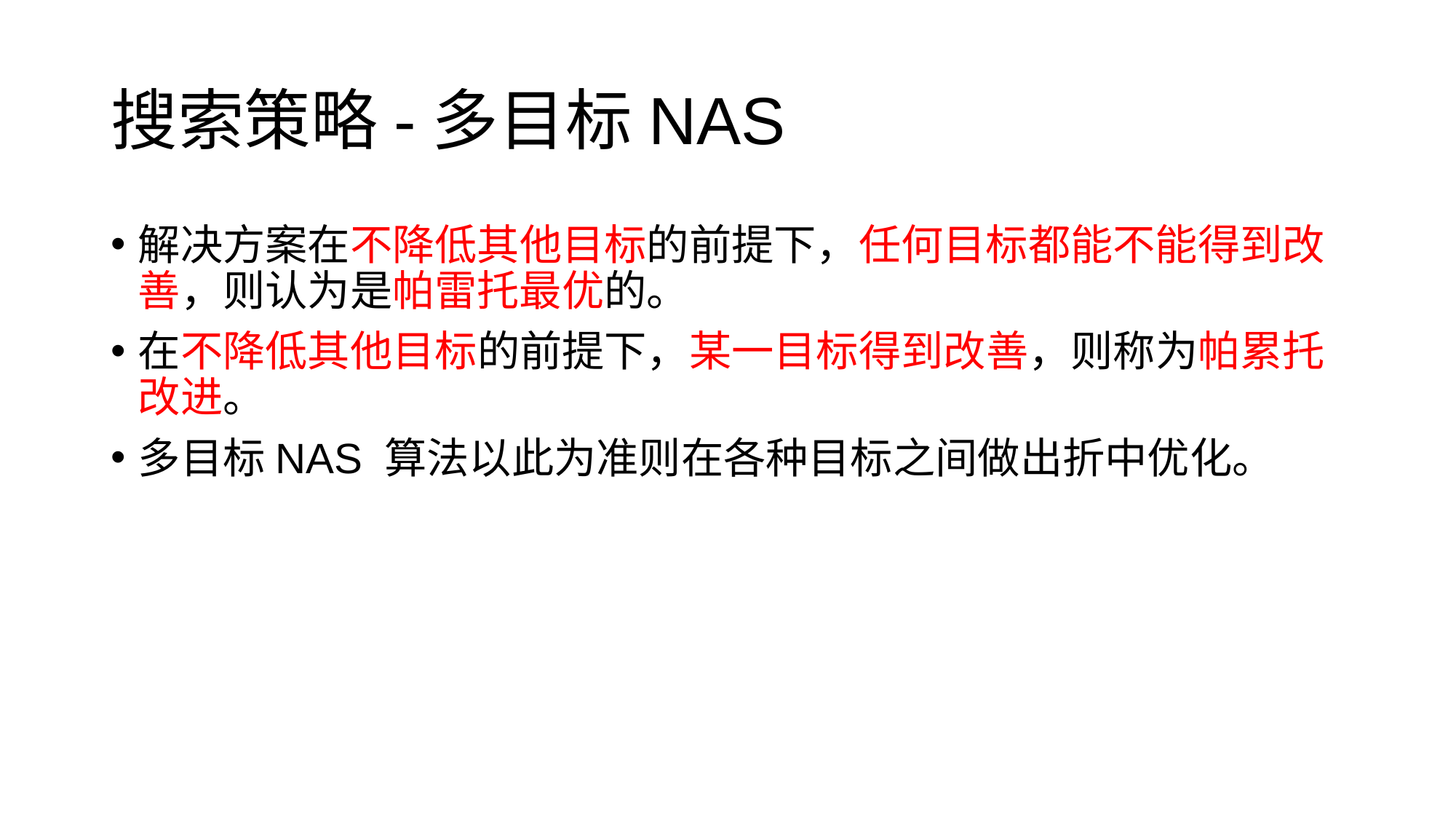

# 搜索策略-多目标NAS
解决方案在不降低其他目标的前提下，任何目标都能不能得到改善，则认为是帕雷托最优的。
在不降低其他目标的前提下，某一目标得到改善，则称为帕累托改进。
多目标NAS 算法以此为准则在各种目标之间做出折中优化。